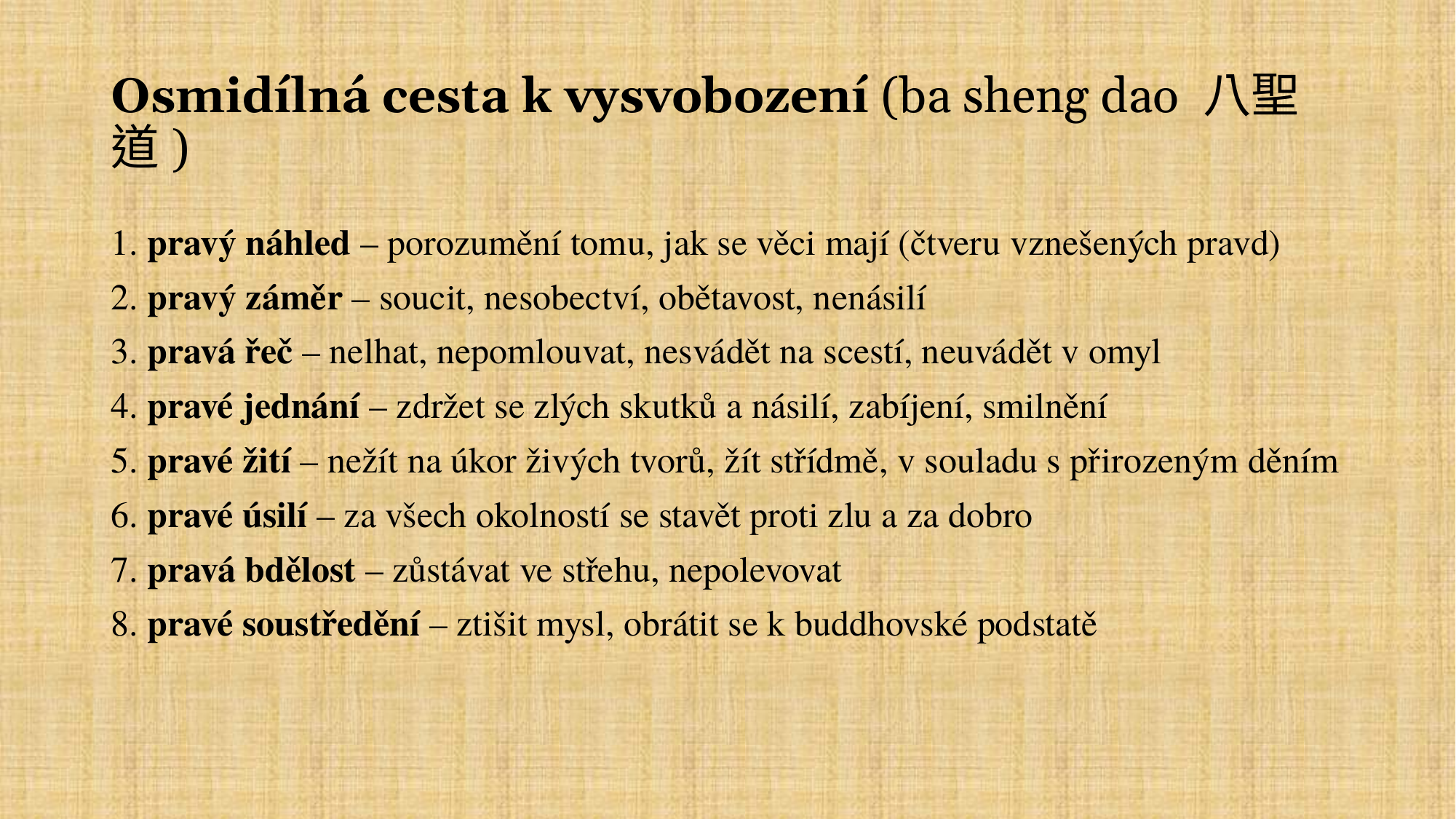

# Osmidílná cesta k vysvobození (ba sheng dao 八聖道)
1. pravý náhled – porozumění tomu, jak se věci mají (čtveru vznešených pravd)
2. pravý záměr – soucit, nesobectví, obětavost, nenásilí
3. pravá řeč – nelhat, nepomlouvat, nesvádět na scestí, neuvádět v omyl
4. pravé jednání – zdržet se zlých skutků a násilí, zabíjení, smilnění
5. pravé žití – nežít na úkor živých tvorů, žít střídmě, v souladu s přirozeným děním
6. pravé úsilí – za všech okolností se stavět proti zlu a za dobro
7. pravá bdělost – zůstávat ve střehu, nepolevovat
8. pravé soustředění – ztišit mysl, obrátit se k buddhovské podstatě